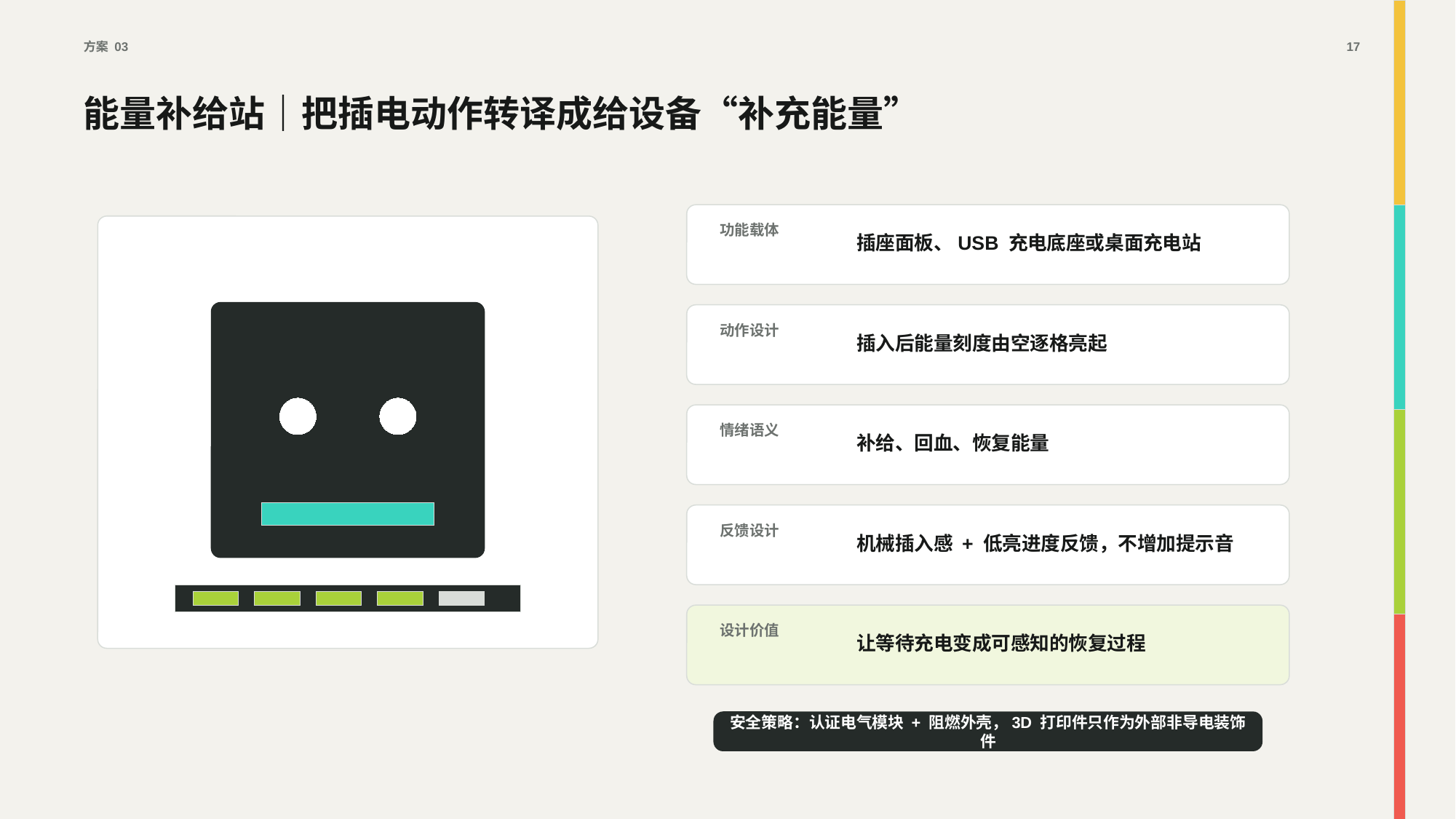

方案 03
17
能量补给站｜把插电动作转译成给设备“补充能量”

插座面板、USB 充电底座或桌面充电站

功能载体

插入后能量刻度由空逐格亮起
动作设计

补给、回血、恢复能量
情绪语义

机械插入感 + 低亮进度反馈，不增加提示音
反馈设计

让等待充电变成可感知的恢复过程

设计价值

安全策略：认证电气模块 + 阻燃外壳，3D 打印件只作为外部非导电装饰件